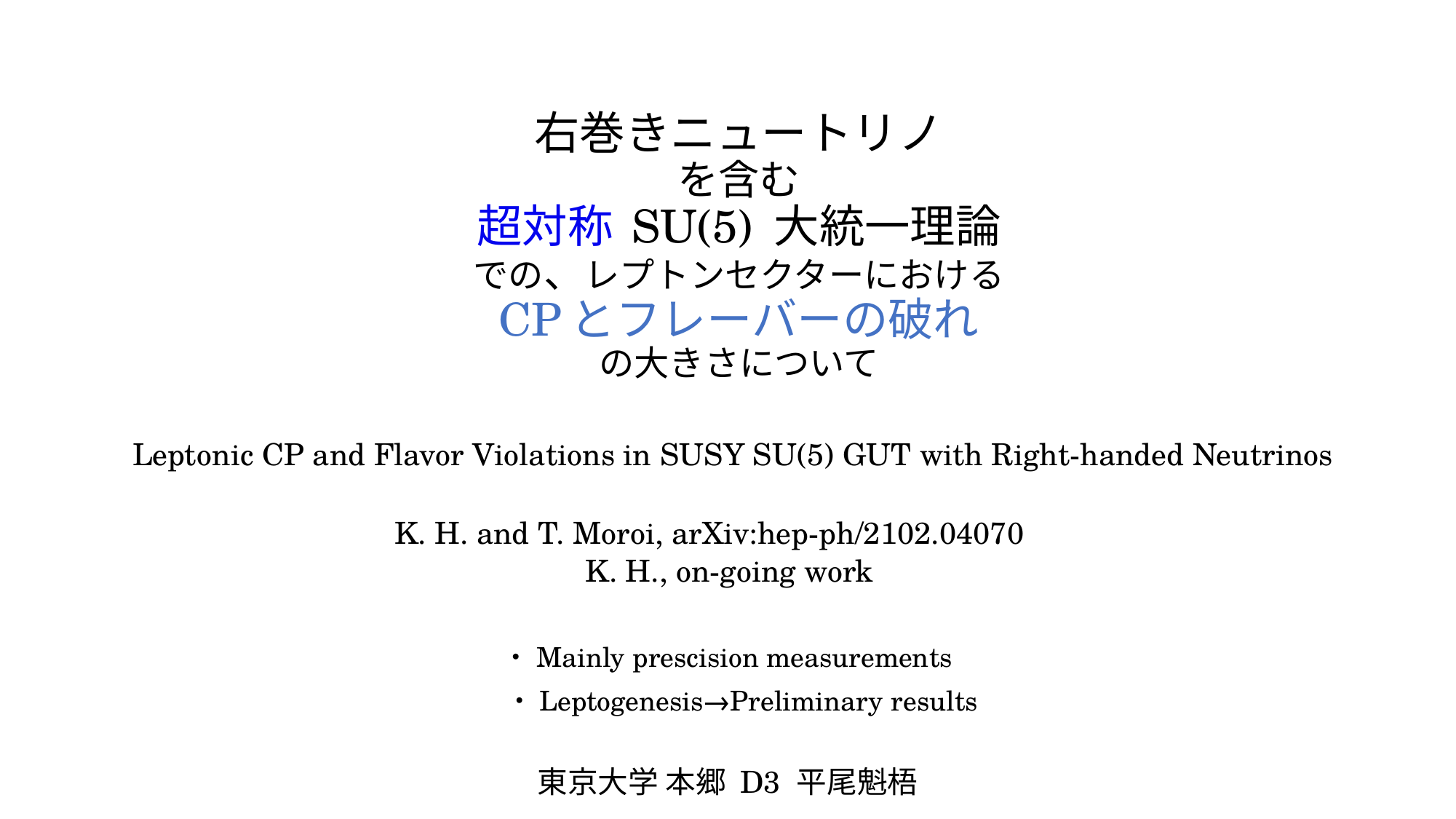

# 右巻きニュートリノ を含む 超対称 SU(5) 大統一理論 での、レプトンセクターにおける CPとフレーバーの破れ の大きさについて
Leptonic CP and Flavor Violations in SUSY SU(5) GUT with Right-handed Neutrinos

	               K. H. and T. Moroi, arXiv:hep-ph/2102.04070
			               K. H., on-going work
・Mainly prescision measurements
・Leptogenesis→Preliminary results
東京大学 本郷 D3 平尾魁梧